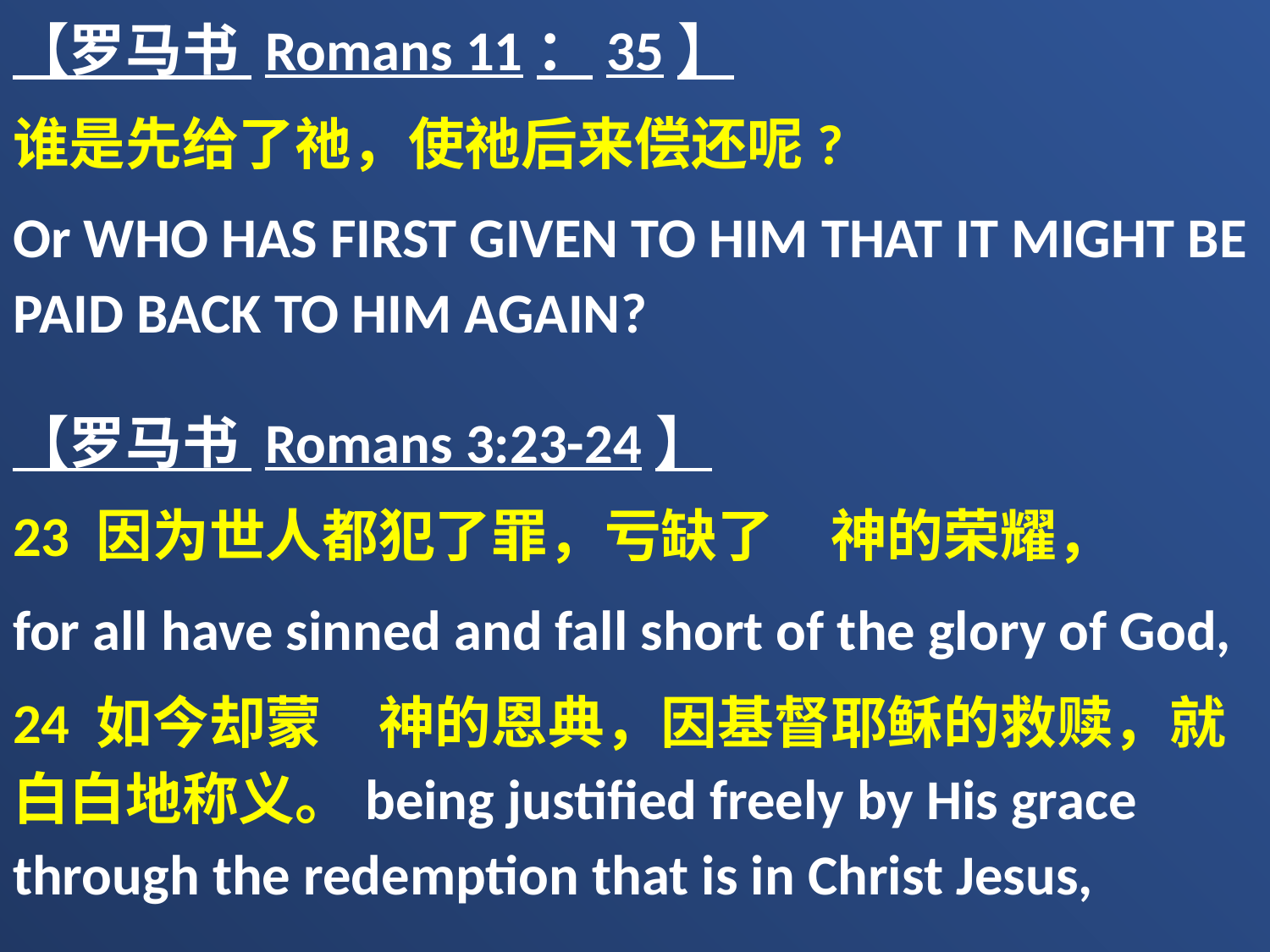

【罗马书 Romans 11：35】
谁是先给了祂，使祂后来偿还呢?
Or WHO HAS FIRST GIVEN TO HIM THAT IT MIGHT BE PAID BACK TO HIM AGAIN?

【罗马书 Romans 3:23-24】
23 因为世人都犯了罪，亏缺了　神的荣耀，
for all have sinned and fall short of the glory of God,
24 如今却蒙　神的恩典，因基督耶稣的救赎，就白白地称义。being justified freely by His grace through the redemption that is in Christ Jesus,